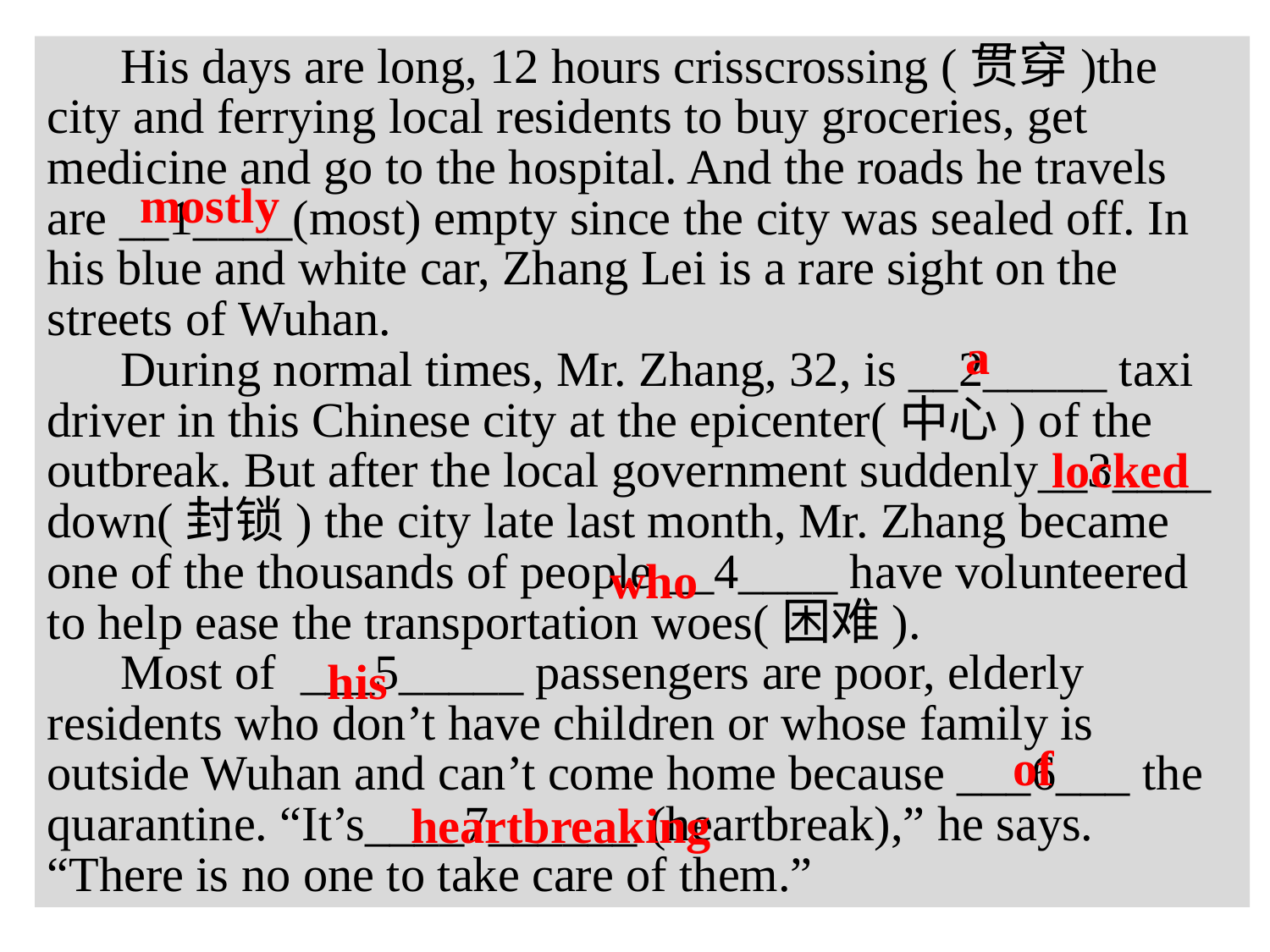

His days are long, 12 hours crisscrossing (贯穿)the city and ferrying local residents to buy groceries, get medicine and go to the hospital. And the roads he travels are __1____(most) empty since the city was sealed off. In his blue and white car, Zhang Lei is a rare sight on the streets of Wuhan.
      During normal times, Mr. Zhang, 32, is __2_____ taxi driver in this Chinese city at the epicenter(中心) of the outbreak. But after the local government suddenly__3____  down(封锁) the city late last month, Mr. Zhang became one of the thousands of people __4____ have volunteered to help ease the transportation woes(困难).
      Most of  ___5_____ passengers are poor, elderly residents who don’t have children or whose family is outside Wuhan and can’t come home because ___6___ the quarantine. “It’s____7______ (heartbreak),” he says. “There is no one to take care of them.”

mostly
a
locked
who
his
of
heartbreaking